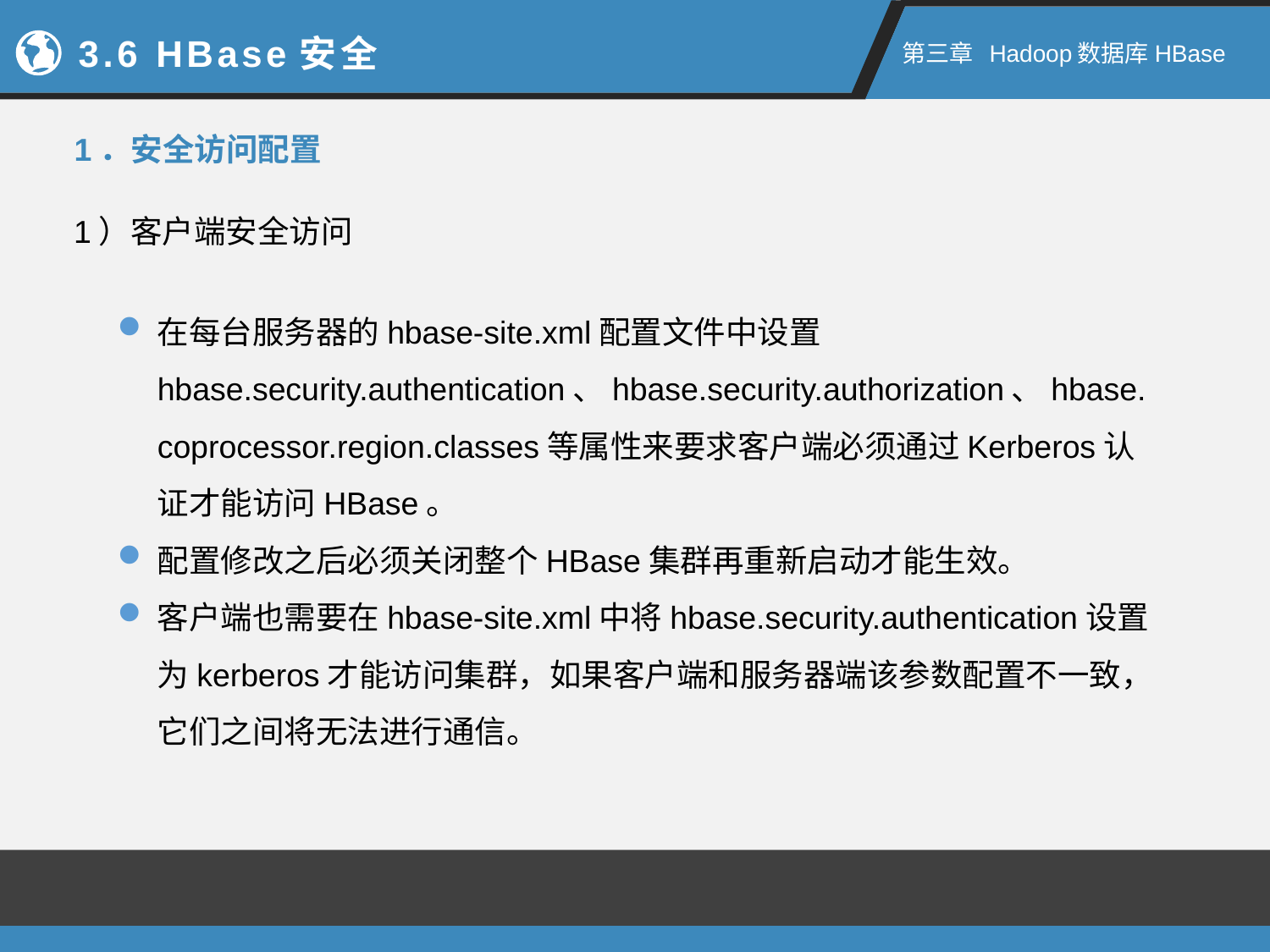

3.6 HBase安全

第三章  Hadoop数据库HBase
1．安全访问配置
1）客户端安全访问
在每台服务器的hbase-site.xml配置文件中设置hbase.security.authentication、hbase.security.authorization、hbase.coprocessor.region.classes等属性来要求客户端必须通过Kerberos认证才能访问HBase。
配置修改之后必须关闭整个HBase集群再重新启动才能生效。
客户端也需要在hbase-site.xml中将hbase.security.authentication设置为kerberos才能访问集群，如果客户端和服务器端该参数配置不一致，它们之间将无法进行通信。